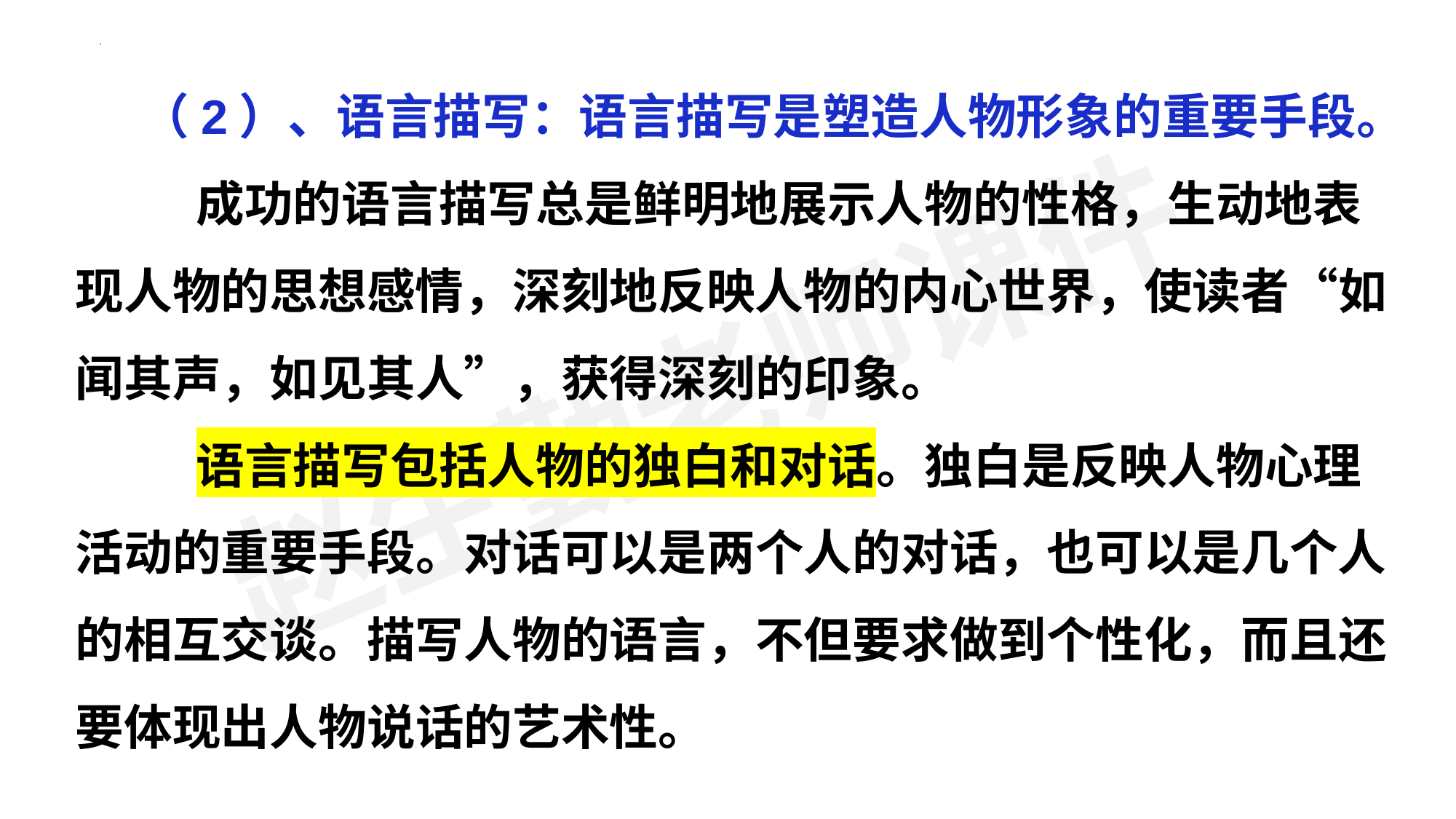

（2）、语言描写：语言描写是塑造人物形象的重要手段。
      成功的语言描写总是鲜明地展示人物的性格，生动地表现人物的思想感情，深刻地反映人物的内心世界，使读者“如闻其声，如见其人”，获得深刻的印象。
      语言描写包括人物的独白和对话。独白是反映人物心理活动的重要手段。对话可以是两个人的对话，也可以是几个人的相互交谈。描写人物的语言，不但要求做到个性化，而且还要体现出人物说话的艺术性。